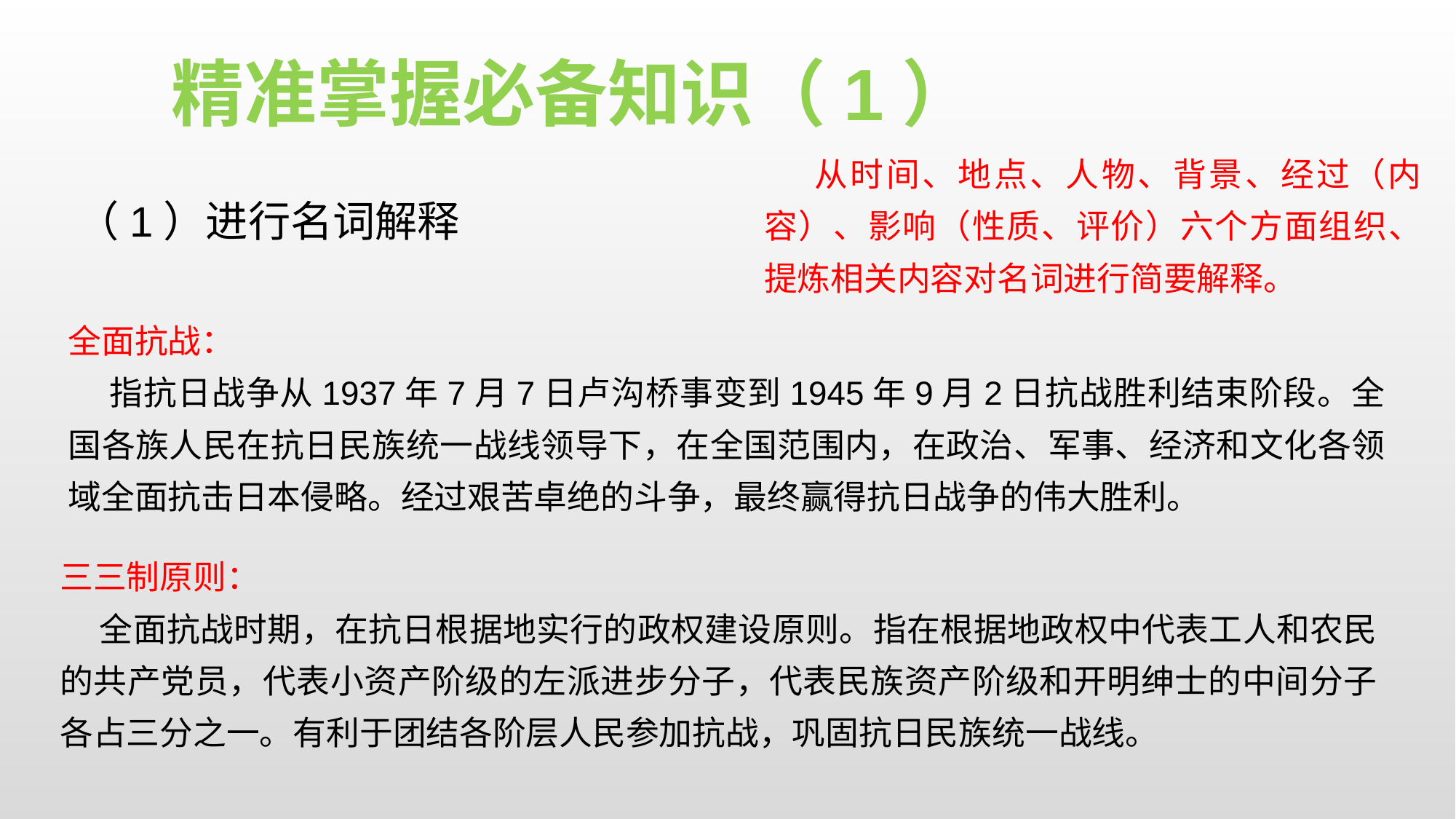

精准掌握必备知识（1）
    从时间、地点、人物、背景、经过（内容）、影响（性质、评价）六个方面组织、提炼相关内容对名词进行简要解释。
（1）进行名词解释
全面抗战：
    指抗日战争从1937年7月7日卢沟桥事变到1945年9月2日抗战胜利结束阶段。全国各族人民在抗日民族统一战线领导下，在全国范围内，在政治、军事、经济和文化各领域全面抗击日本侵略。经过艰苦卓绝的斗争，最终赢得抗日战争的伟大胜利。
三三制原则：
    全面抗战时期，在抗日根据地实行的政权建设原则。指在根据地政权中代表工人和农民的共产党员，代表小资产阶级的左派进步分子，代表民族资产阶级和开明绅士的中间分子各占三分之一。有利于团结各阶层人民参加抗战，巩固抗日民族统一战线。